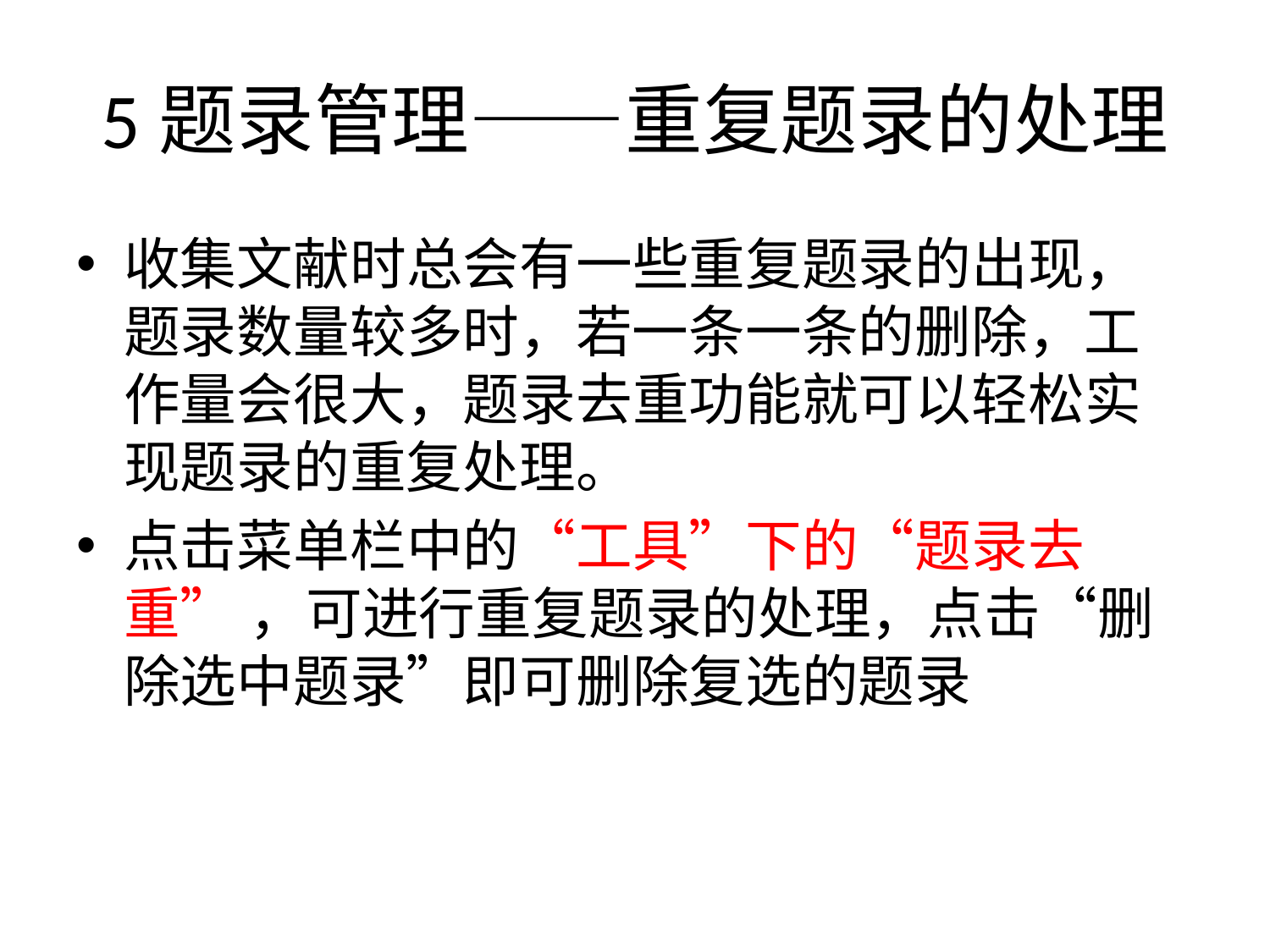

# 5题录管理——重复题录的处理
收集文献时总会有一些重复题录的出现，题录数量较多时，若一条一条的删除，工作量会很大，题录去重功能就可以轻松实现题录的重复处理。
点击菜单栏中的“工具”下的“题录去重” ，可进行重复题录的处理，点击“删除选中题录”即可删除复选的题录